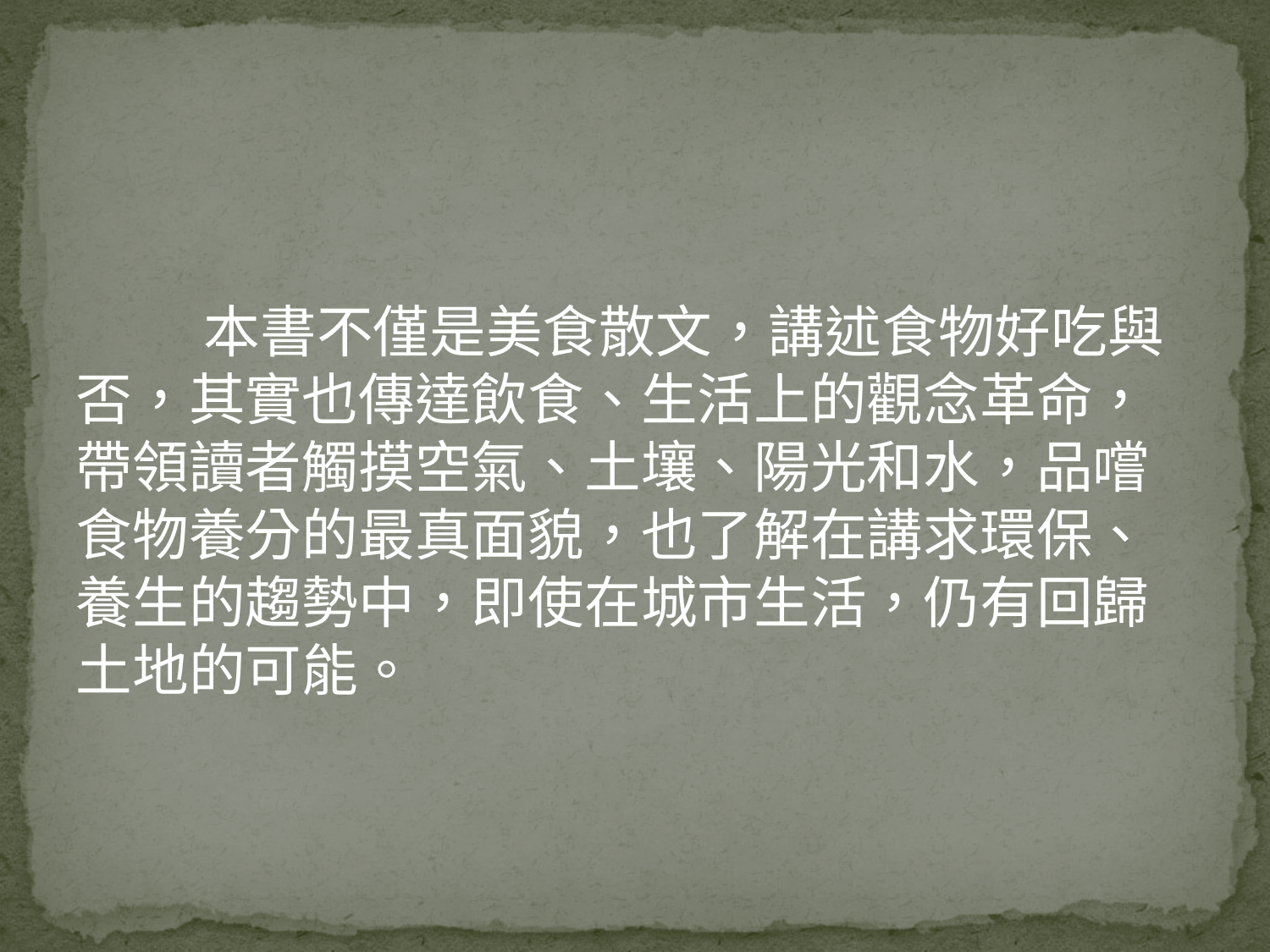

#

         本書不僅是美食散文，講述食物好吃與否，其實也傳達飲食、生活上的觀念革命，帶領讀者觸摸空氣、土壤、陽光和水，品嚐食物養分的最真面貌，也了解在講求環保、養生的趨勢中，即使在城市生活，仍有回歸土地的可能。